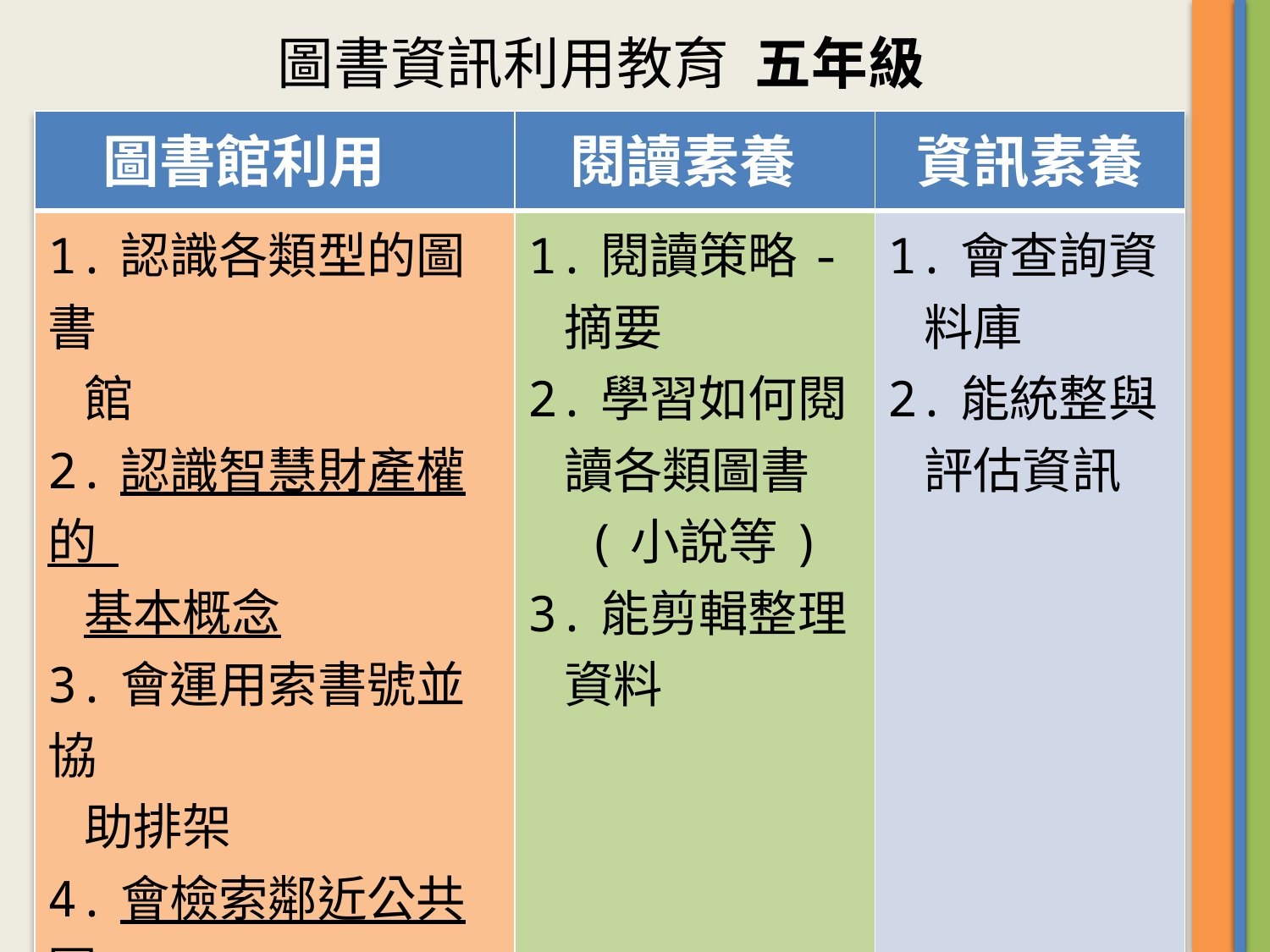

圖書資訊利用教育  五年級

| 圖書館利用 | 閱讀素養 | 資訊素養 |
| --- | --- | --- |
| 1.認識各類型的圖書 館 2.認識智慧財產權的 基本概念 3.會運用索書號並協 助排架 4.會檢索鄰近公共圖 書館的館藏目錄 5.會使用各類型參考 工具 | 1.閱讀策略- 摘要 2.學習如何閱 讀各類圖書 (小說等) 3.能剪輯整理 資料 | 1.會查詢資 料庫 2.能統整與 評估資訊 |
|  |  |  |